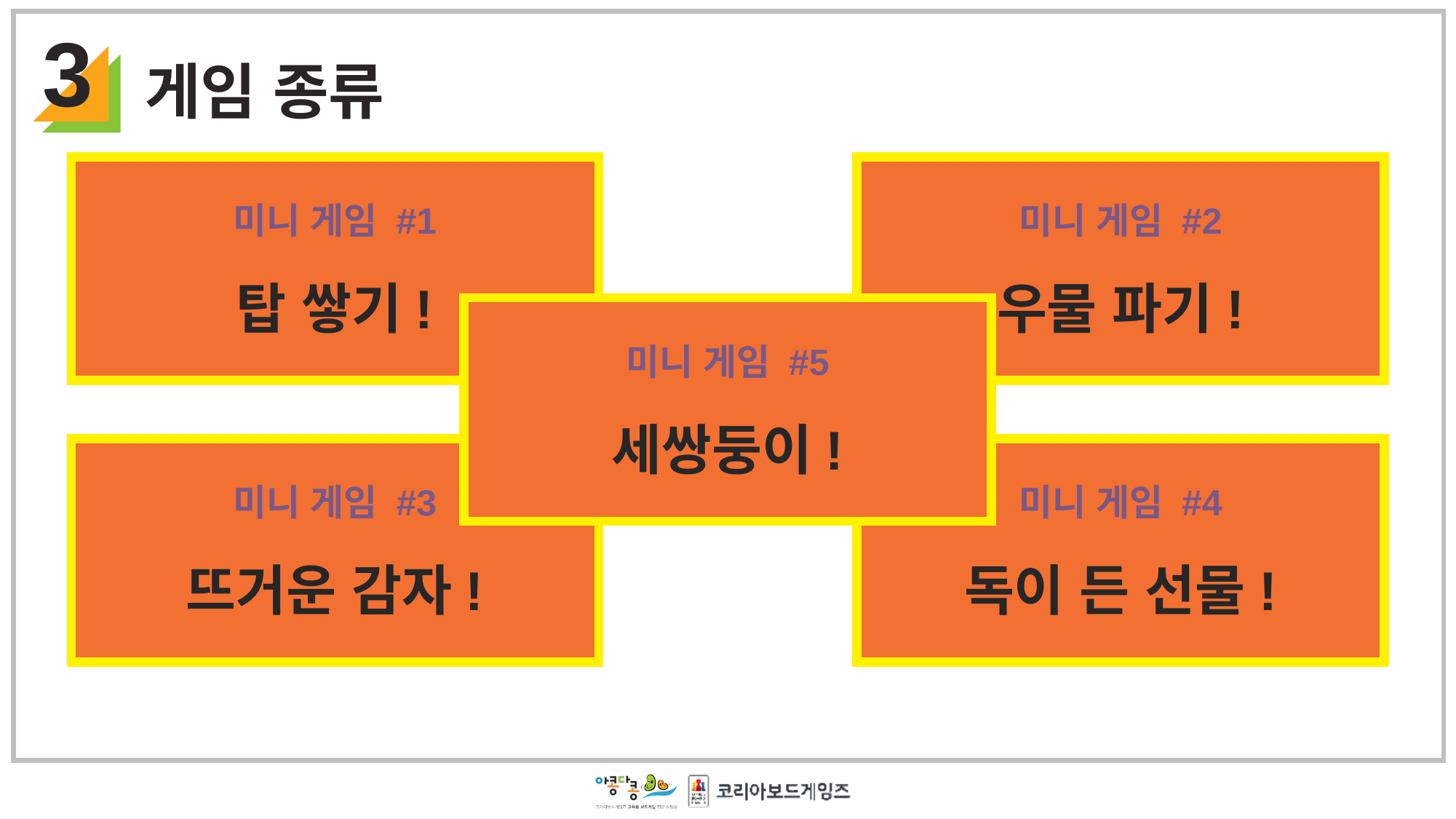

3
게임 종류
미니 게임 #1
탑 쌓기!
미니 게임 #2
우물 파기!
미니 게임 #5
세쌍둥이!
미니 게임 #3
뜨거운 감자!
미니 게임 #4
독이 든 선물!